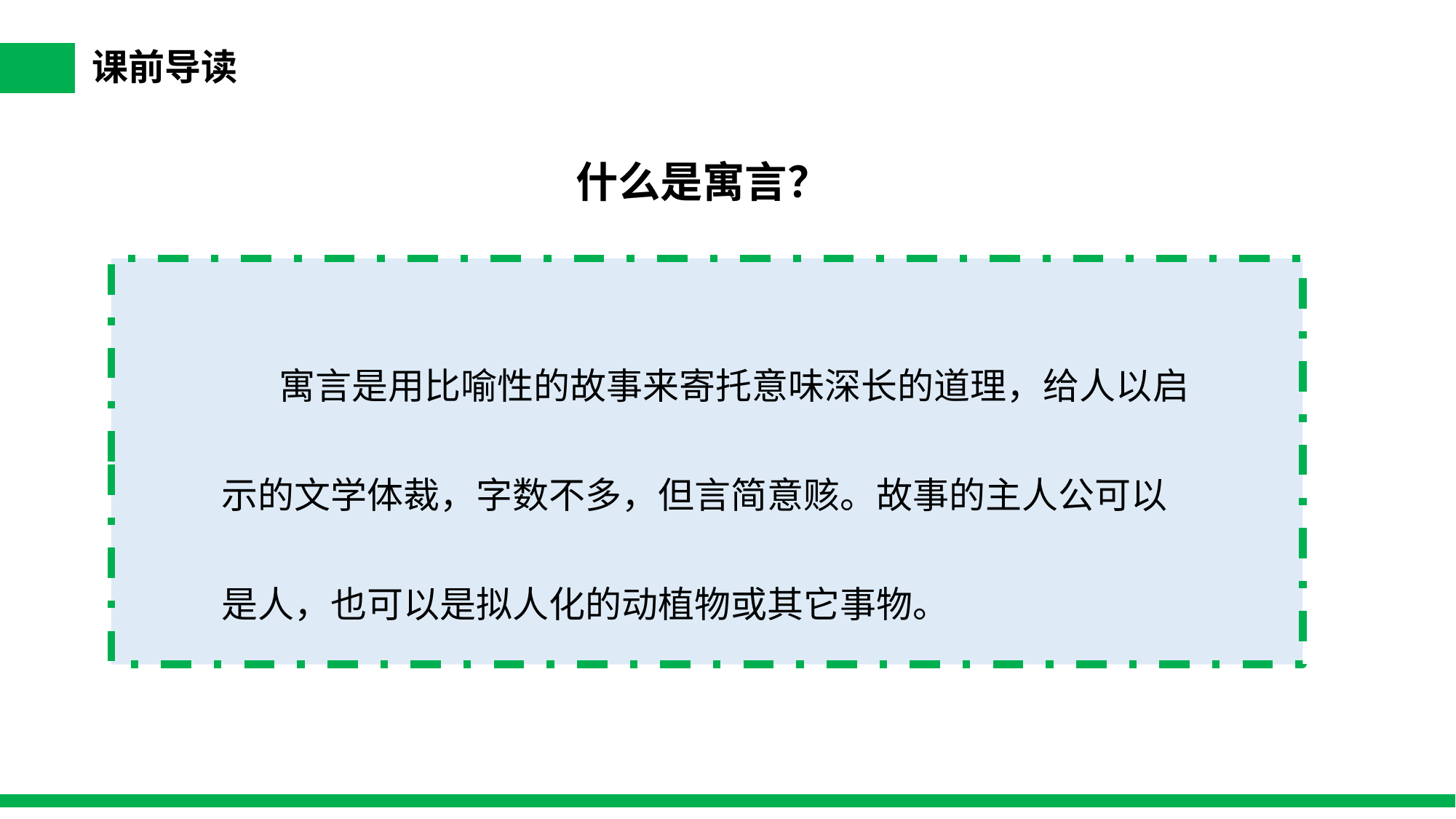

课前导读
什么是寓言？
      寓言是用比喻性的故事来寄托意味深长的道理，给人以启示的文学体裁，字数不多，但言简意赅。故事的主人公可以是人，也可以是拟人化的动植物或其它事物。